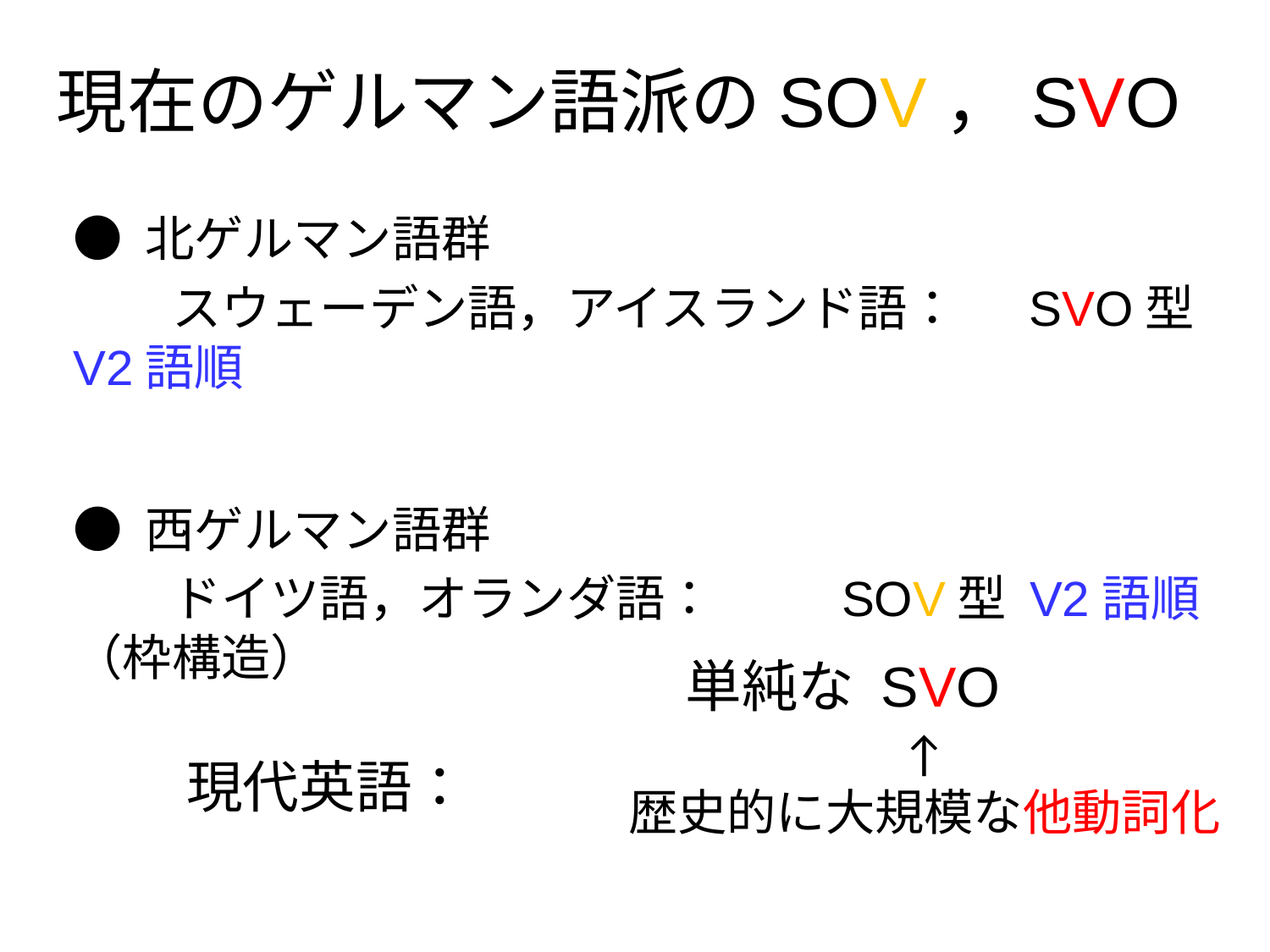

# 現在のゲルマン語派のSOV，SVO
● 北ゲルマン語群
　　スウェーデン語，アイスランド語： 　SVO型 V2語順

● 西ゲルマン語群
　　ドイツ語，オランダ語：      　SOV型 V2語順（枠構造）

　　現代英語：
単純な SVO
↑
歴史的に大規模な他動詞化